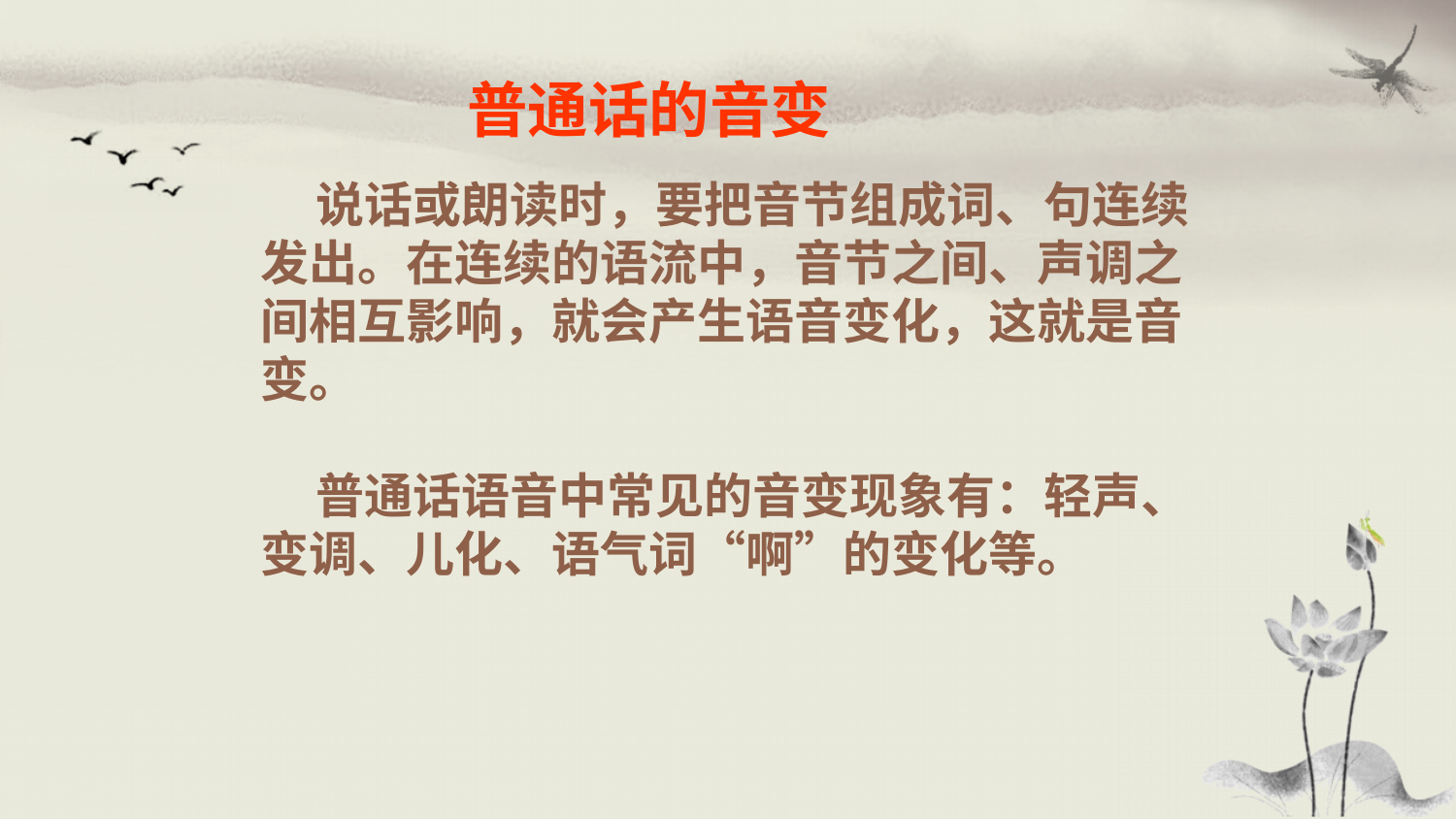

普通话的音变
    说话或朗读时，要把音节组成词、句连续发出。在连续的语流中，音节之间、声调之间相互影响，就会产生语音变化，这就是音变。
    普通话语音中常见的音变现象有：轻声、变调、儿化、语气词“啊”的变化等。